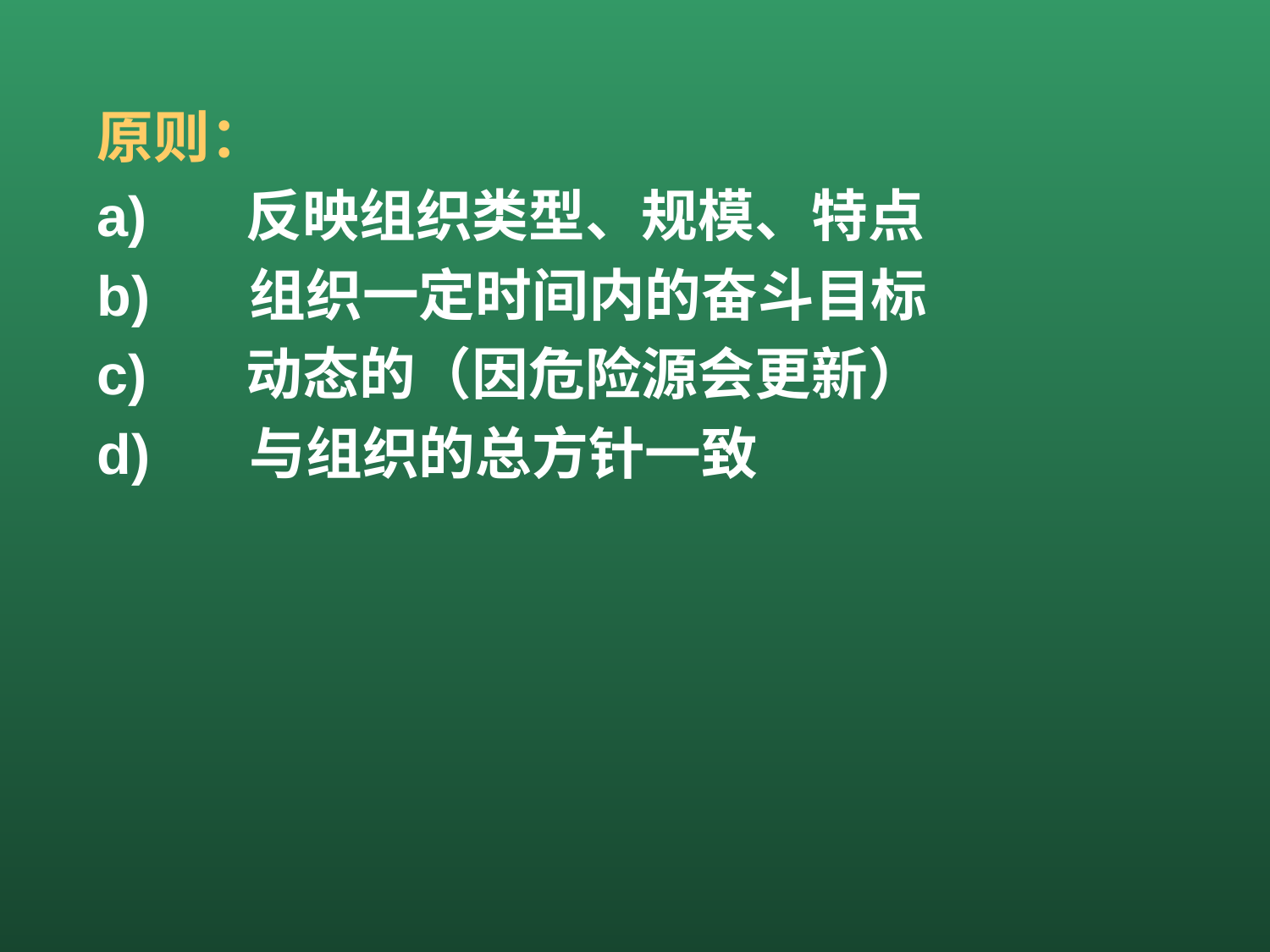

原则：
a)      反映组织类型、规模、特点
b)      组织一定时间内的奋斗目标
c)      动态的（因危险源会更新）
d)      与组织的总方针一致